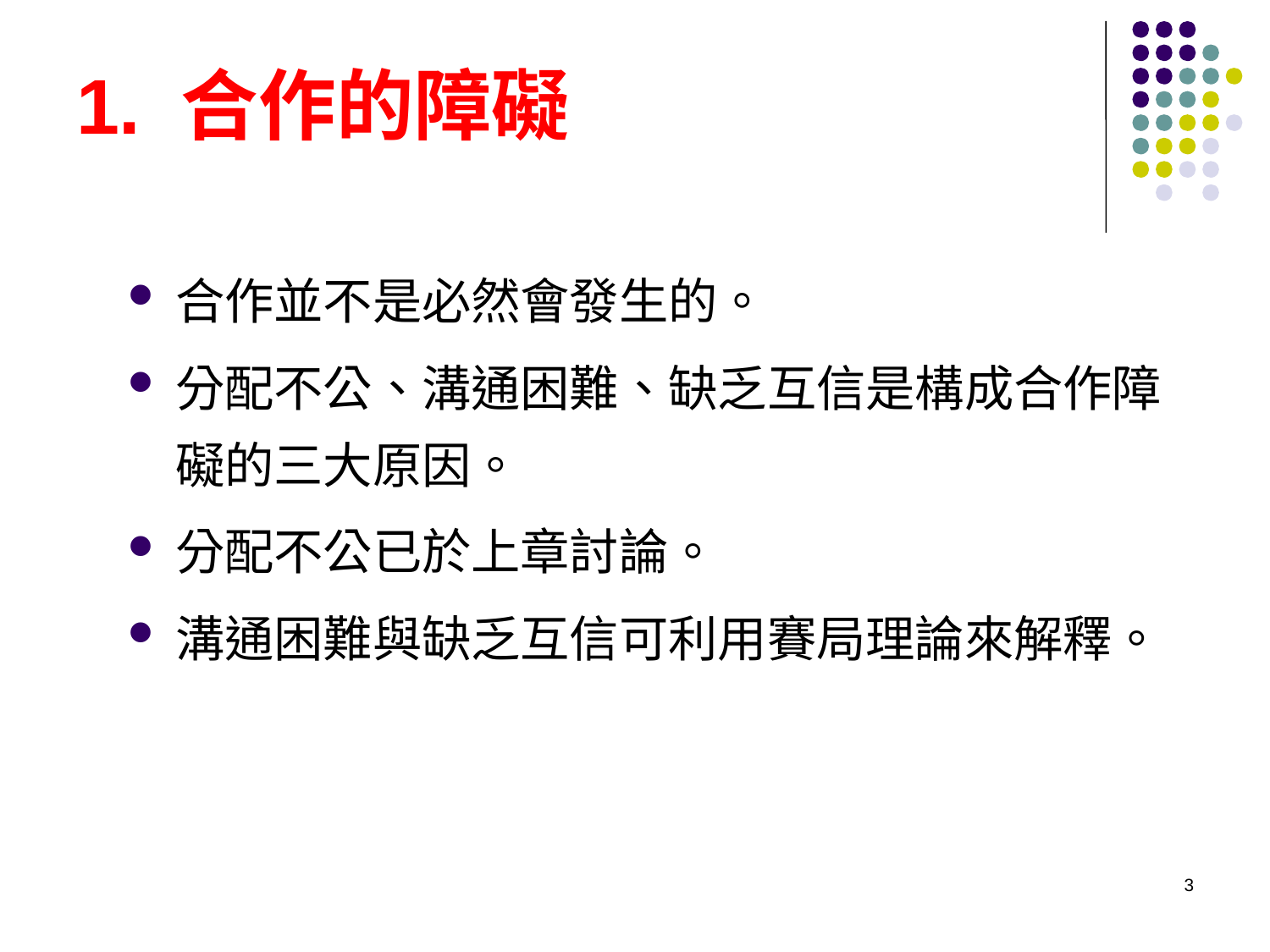

# 1. 合作的障礙
合作並不是必然會發生的。
分配不公、溝通困難、缺乏互信是構成合作障礙的三大原因。
分配不公已於上章討論。
溝通困難與缺乏互信可利用賽局理論來解釋。

3